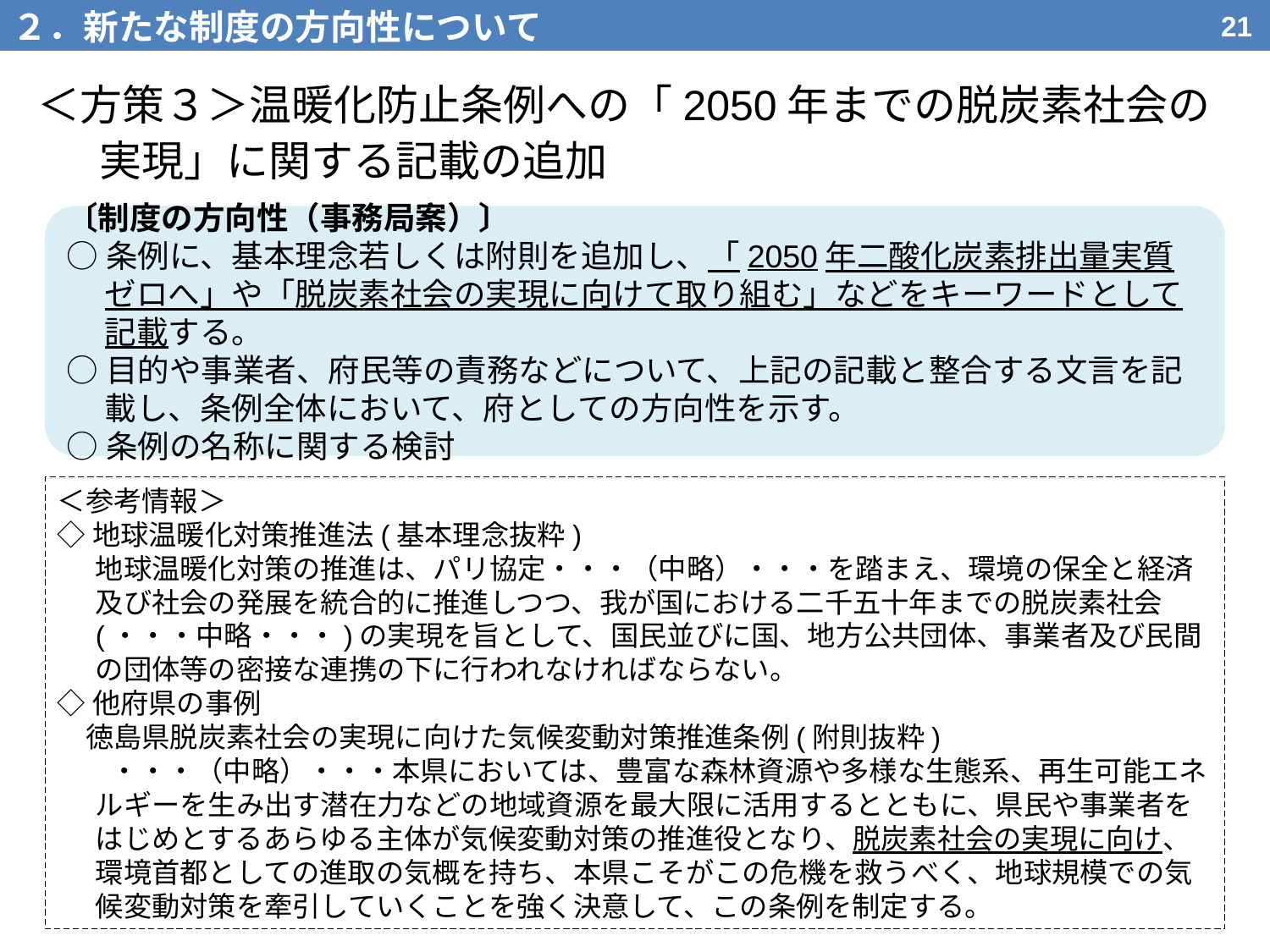

２．新たな制度の方向性について
21
＜方策３＞温暖化防止条例への「2050年までの脱炭素社会の実現」に関する記載の追加
〔制度の方向性（事務局案）〕
○条例に、基本理念若しくは附則を追加し、「2050年二酸化炭素排出量実質ゼロへ」や「脱炭素社会の実現に向けて取り組む」などをキーワードとして記載する。
○目的や事業者、府民等の責務などについて、上記の記載と整合する文言を記載し、条例全体において、府としての方向性を示す。
○条例の名称に関する検討
＜参考情報＞
◇地球温暖化対策推進法(基本理念抜粋)
地球温暖化対策の推進は、パリ協定・・・（中略）・・・を踏まえ、環境の保全と経済及び社会の発展を統合的に推進しつつ、我が国における二千五十年までの脱炭素社会(・・・中略・・・)の実現を旨として、国民並びに国、地方公共団体、事業者及び民間の団体等の密接な連携の下に行われなければならない。
◇他府県の事例
　徳島県脱炭素社会の実現に向けた気候変動対策推進条例(附則抜粋)
　・・・（中略）・・・本県においては、豊富な森林資源や多様な生態系、再生可能エネルギーを生み出す潜在力などの地域資源を最大限に活用するとともに、県民や事業者をはじめとするあらゆる主体が気候変動対策の推進役となり、脱炭素社会の実現に向け、環境首都としての進取の気概を持ち、本県こそがこの危機を救うべく、地球規模での気候変動対策を牽引していくことを強く決意して、この条例を制定する。